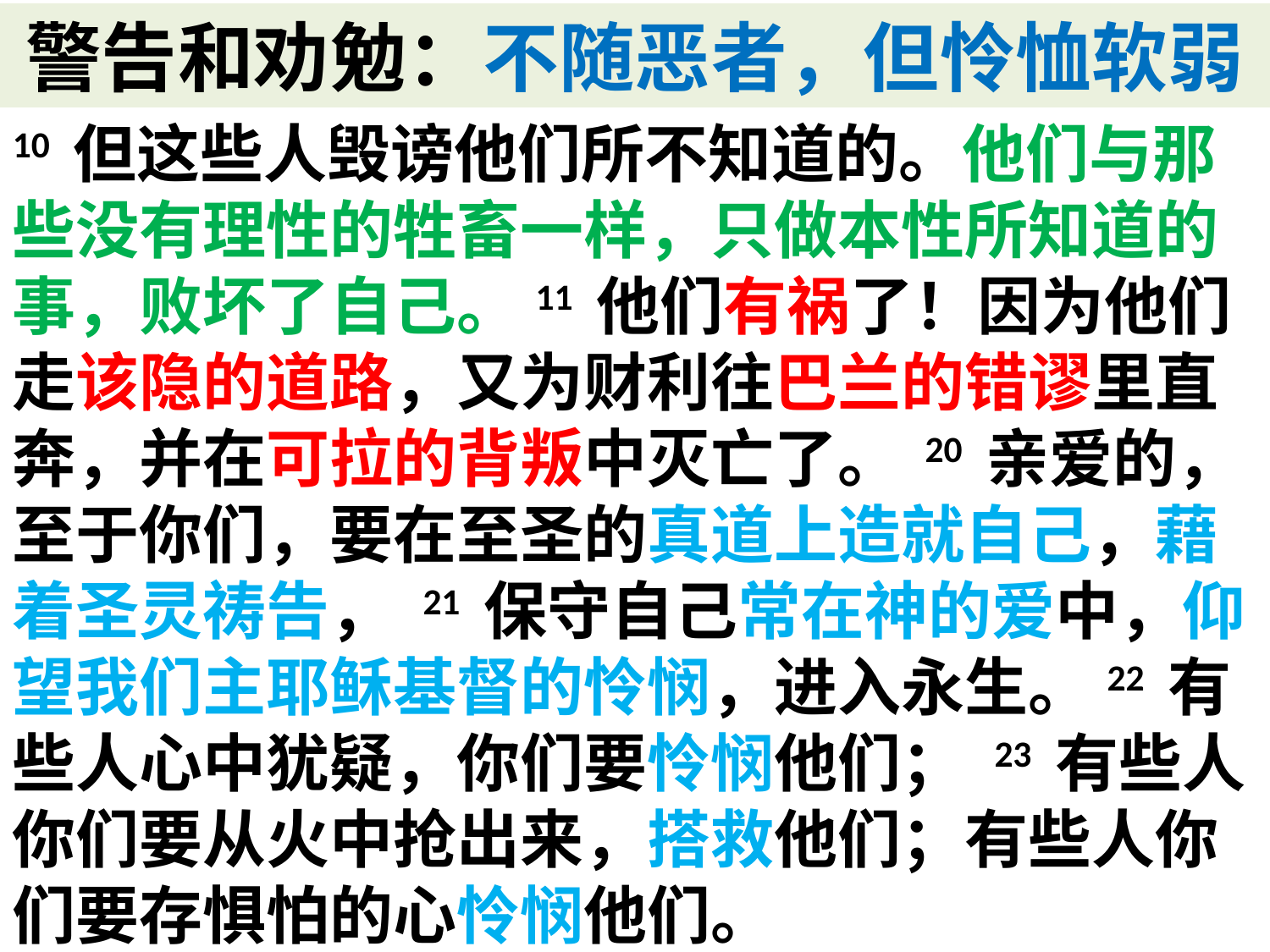

# 警告和劝勉：不随恶者，但怜恤软弱
10 但这些人毁谤他们所不知道的。他们与那些没有理性的牲畜一样，只做本性所知道的事，败坏了自己。11 他们有祸了！因为他们走该隐的道路，又为财利往巴兰的错谬里直奔，并在可拉的背叛中灭亡了。 20 亲爱的，至于你们，要在至圣的真道上造就自己，藉着圣灵祷告， 21 保守自己常在神的爱中，仰望我们主耶稣基督的怜悯，进入永生。22 有些人心中犹疑，你们要怜悯他们； 23 有些人你们要从火中抢出来，搭救他们；有些人你们要存惧怕的心怜悯他们。